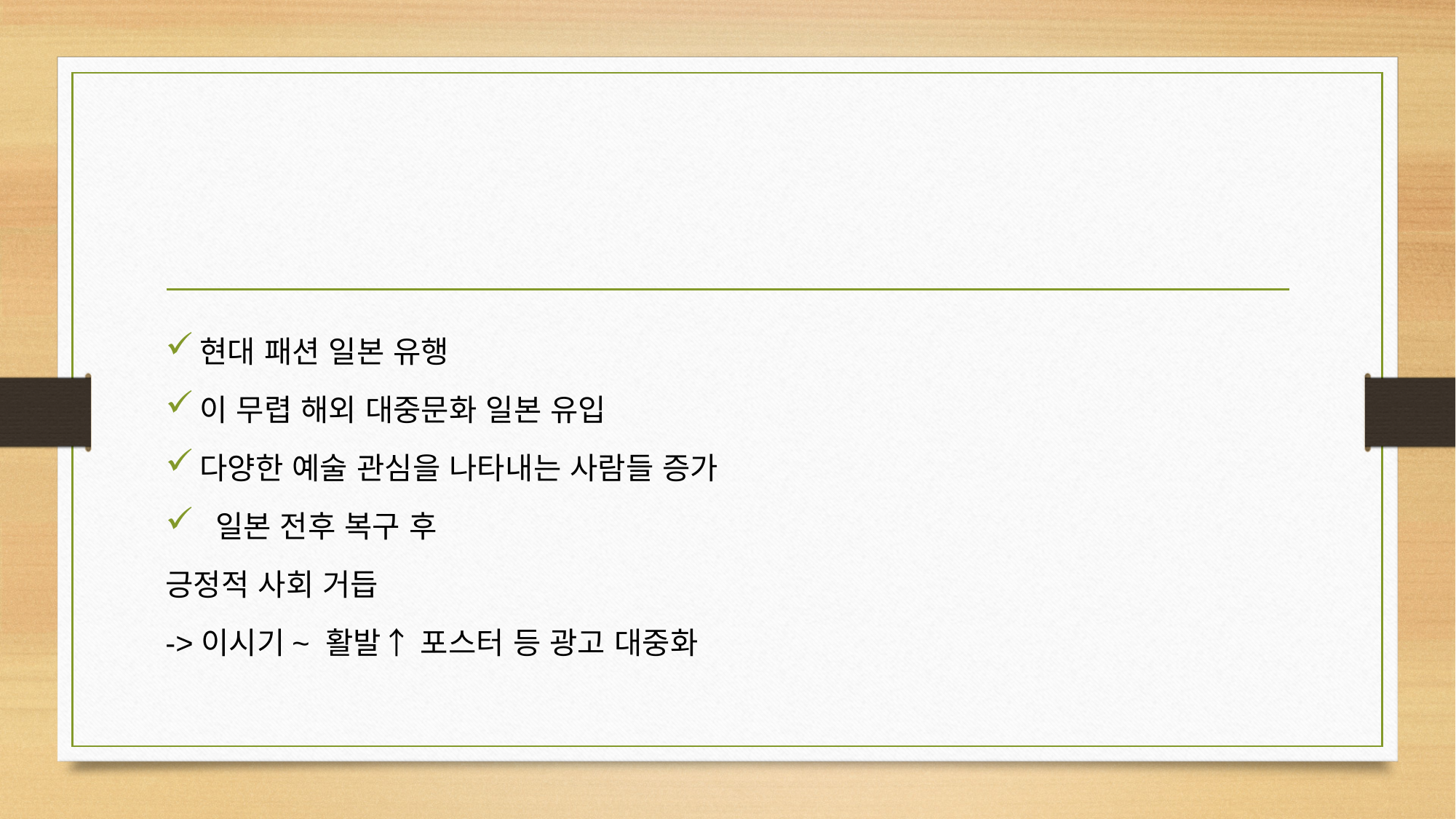

현대 패션 일본 유행
이 무렵 해외 대중문화 일본 유입
다양한 예술 관심을 나타내는 사람들 증가
 일본 전후 복구 후
긍정적 사회 거듭
->이시기~ 활발↑ 포스터 등 광고 대중화